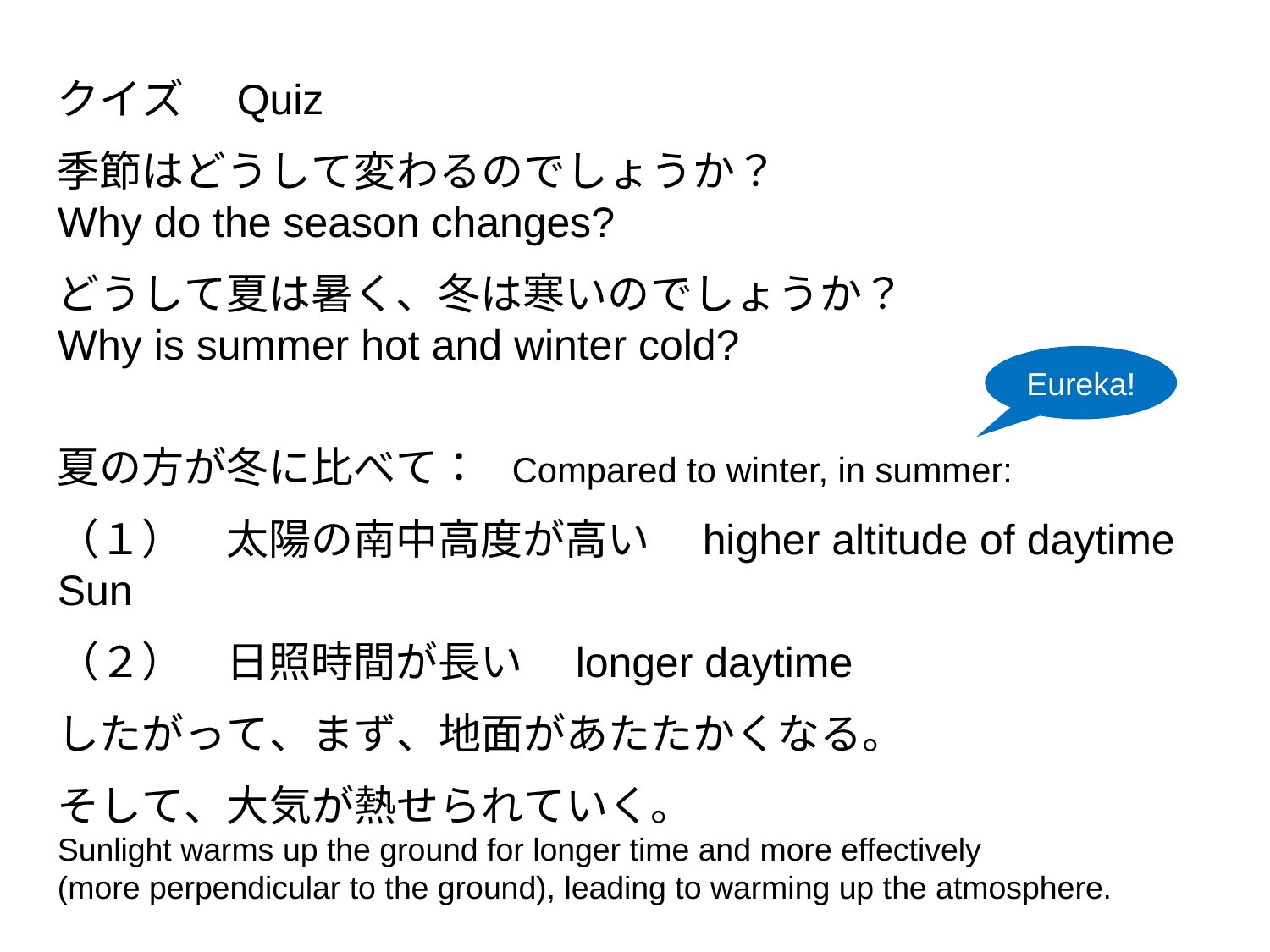

クイズ　Quiz
季節はどうして変わるのでしょうか？
Why do the season changes?
どうして夏は暑く、冬は寒いのでしょうか？
Why is summer hot and winter cold?

夏の方が冬に比べて： Compared to winter, in summer:
（１）　太陽の南中高度が高い　higher altitude of daytime Sun
（２）　日照時間が長い　longer daytime
したがって、まず、地面があたたかくなる。
そして、大気が熱せられていく。
Sunlight warms up the ground for longer time and more effectively
(more perpendicular to the ground), leading to warming up the atmosphere.
Eureka!